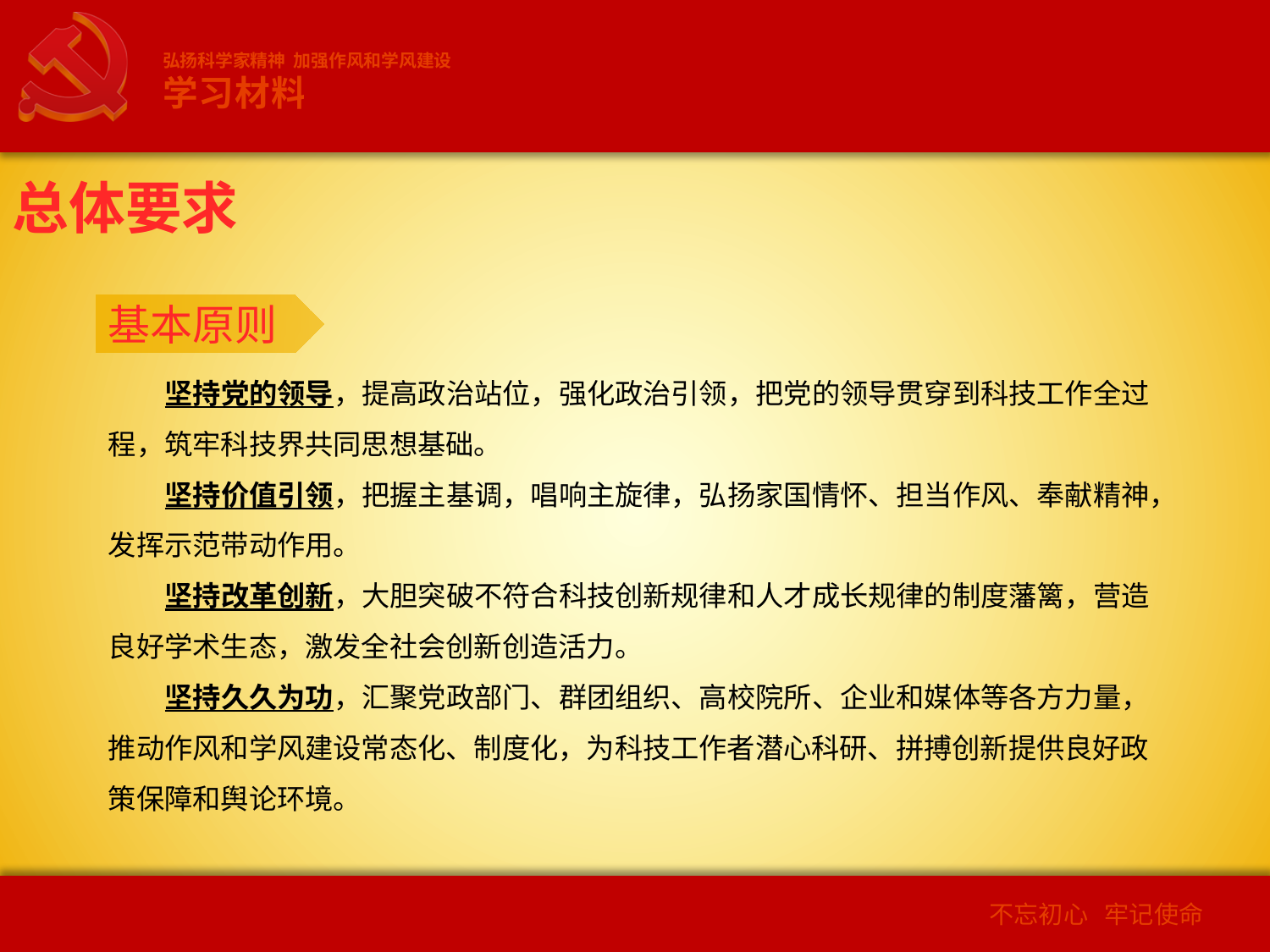

弘扬科学家精神  加强作风和学风建设
学习材料

总体要求
基本原则
坚持党的领导，提高政治站位，强化政治引领，把党的领导贯穿到科技工作全过程，筑牢科技界共同思想基础。
坚持价值引领，把握主基调，唱响主旋律，弘扬家国情怀、担当作风、奉献精神，发挥示范带动作用。
坚持改革创新，大胆突破不符合科技创新规律和人才成长规律的制度藩篱，营造良好学术生态，激发全社会创新创造活力。
坚持久久为功，汇聚党政部门、群团组织、高校院所、企业和媒体等各方力量，推动作风和学风建设常态化、制度化，为科技工作者潜心科研、拼搏创新提供良好政策保障和舆论环境。

2
不忘初心   牢记使命